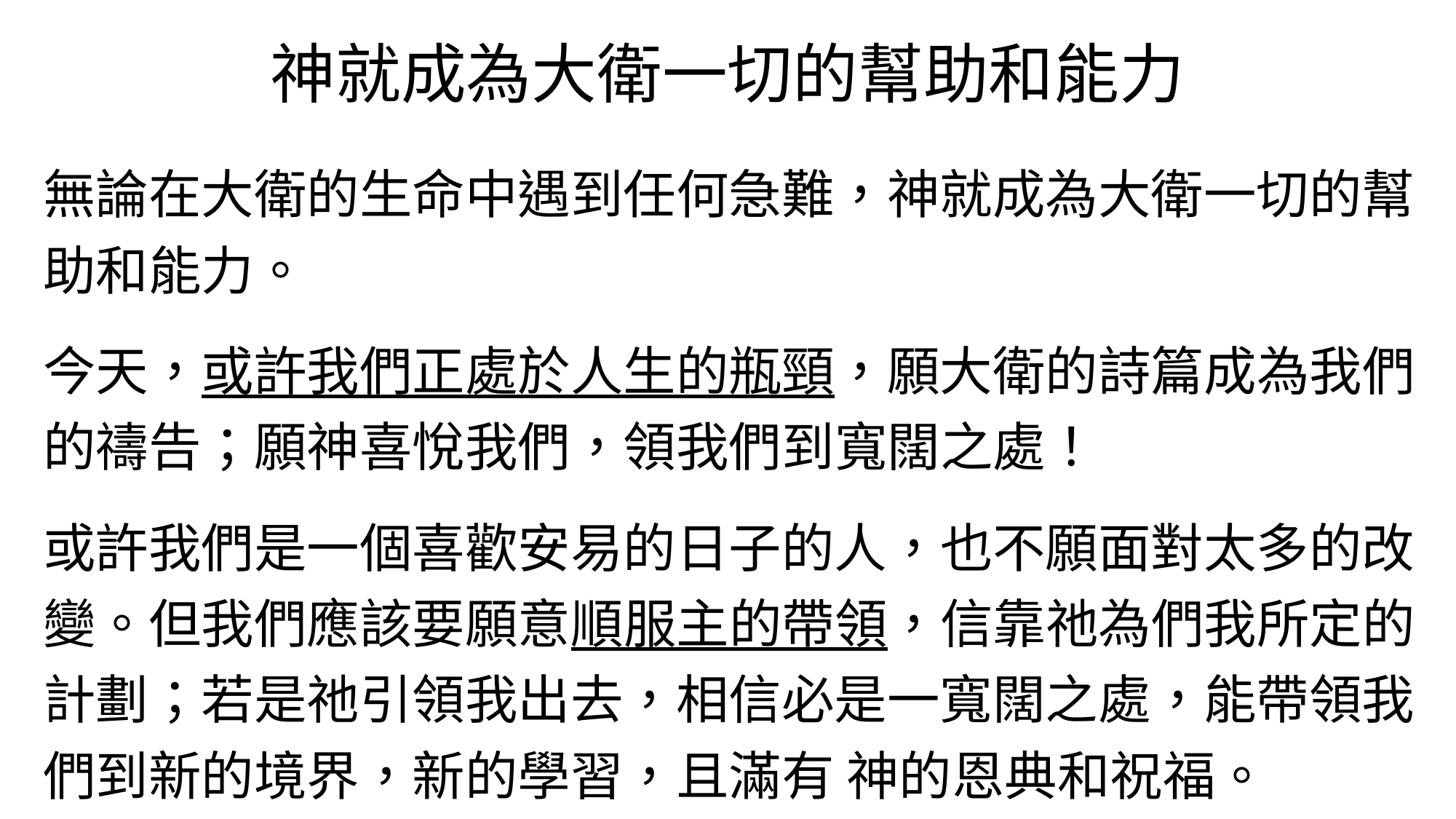

# 神就成為大衛一切的幫助和能力
無論在大衛的生命中遇到任何急難，神就成為大衛一切的幫助和能力。

今天，或許我們正處於人生的瓶頸，願大衛的詩篇成為我們的禱告；願神喜悅我們，領我們到寬闊之處！

或許我們是一個喜歡安易的日子的人，也不願面對太多的改變。但我們應該要願意順服主的帶領，信靠祂為們我所定的計劃；若是祂引領我出去，相信必是一寬闊之處，能帶領我們到新的境界，新的學習，且滿有 神的恩典和祝福。